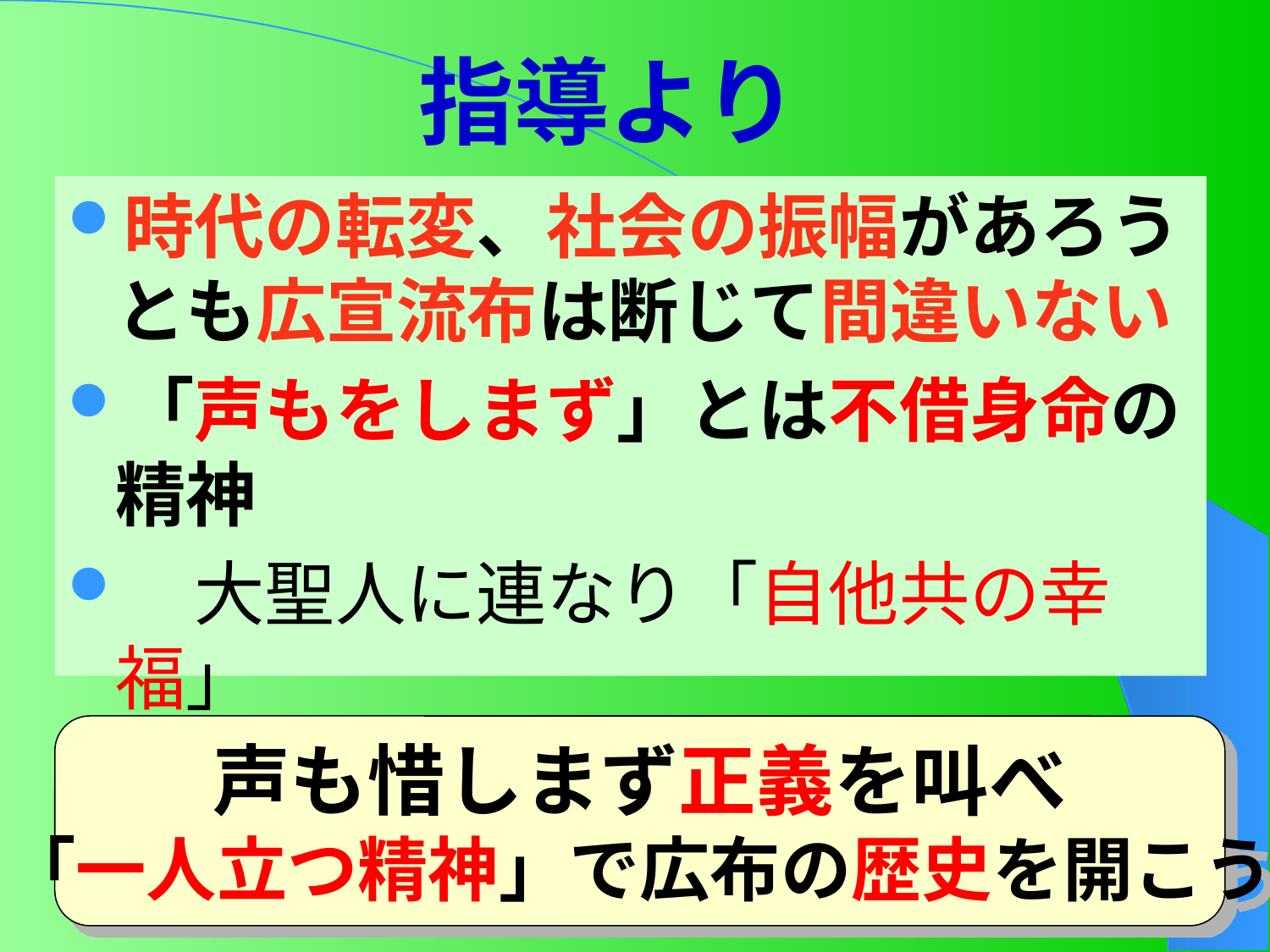

# 指導より
時代の転変、社会の振幅があろうとも広宣流布は断じて間違いない
「声もをしまず」とは不借身命の精神
　大聖人に連なり「自他共の幸福」
　　という使命に生き抜け
声も惜しまず正義を叫べ
「一人立つ精神」で広布の歴史を開こう